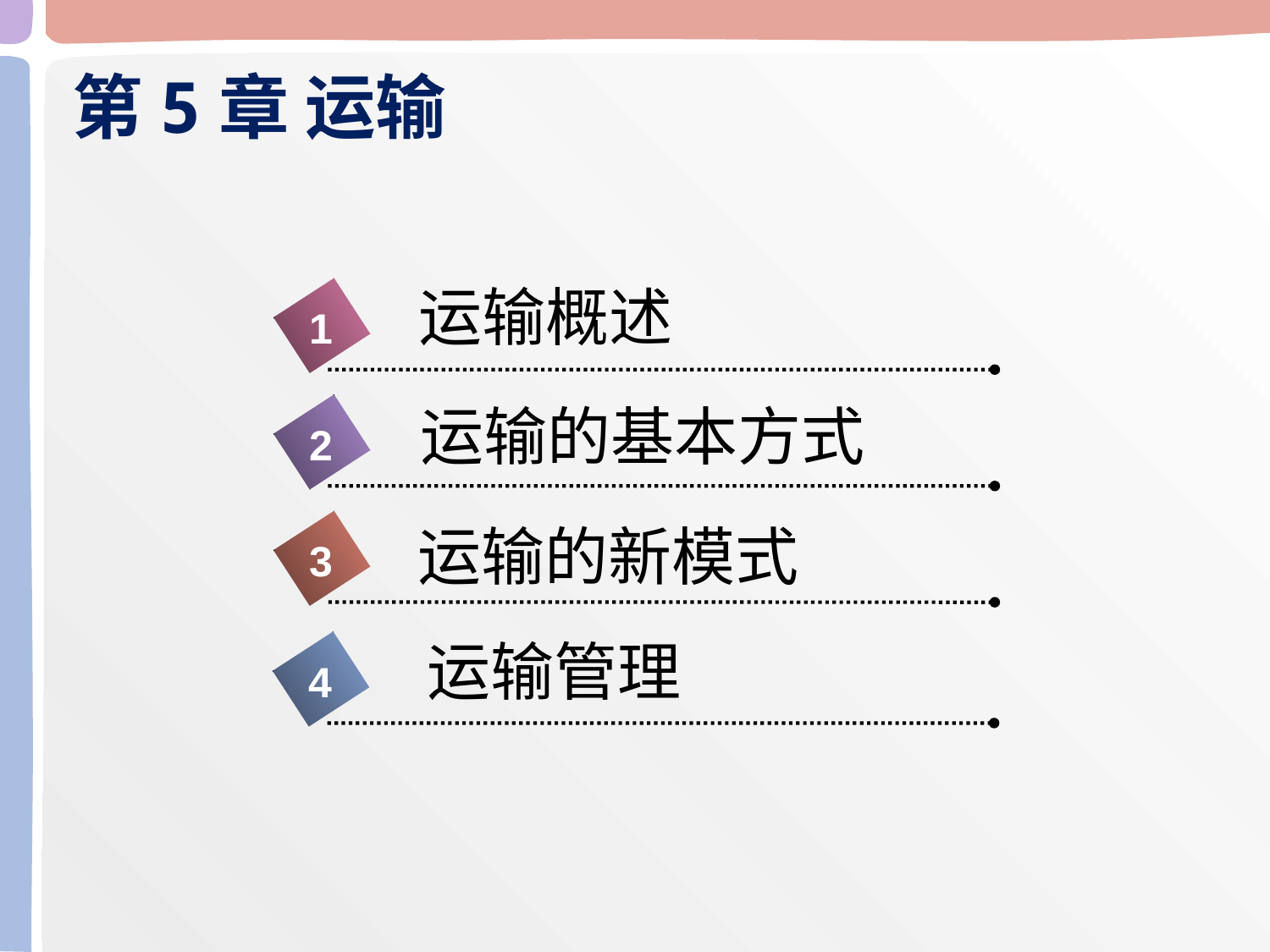

第5章 运输
运输概述

1

运输的基本方式

2

运输的新模式

3

运输管理

4